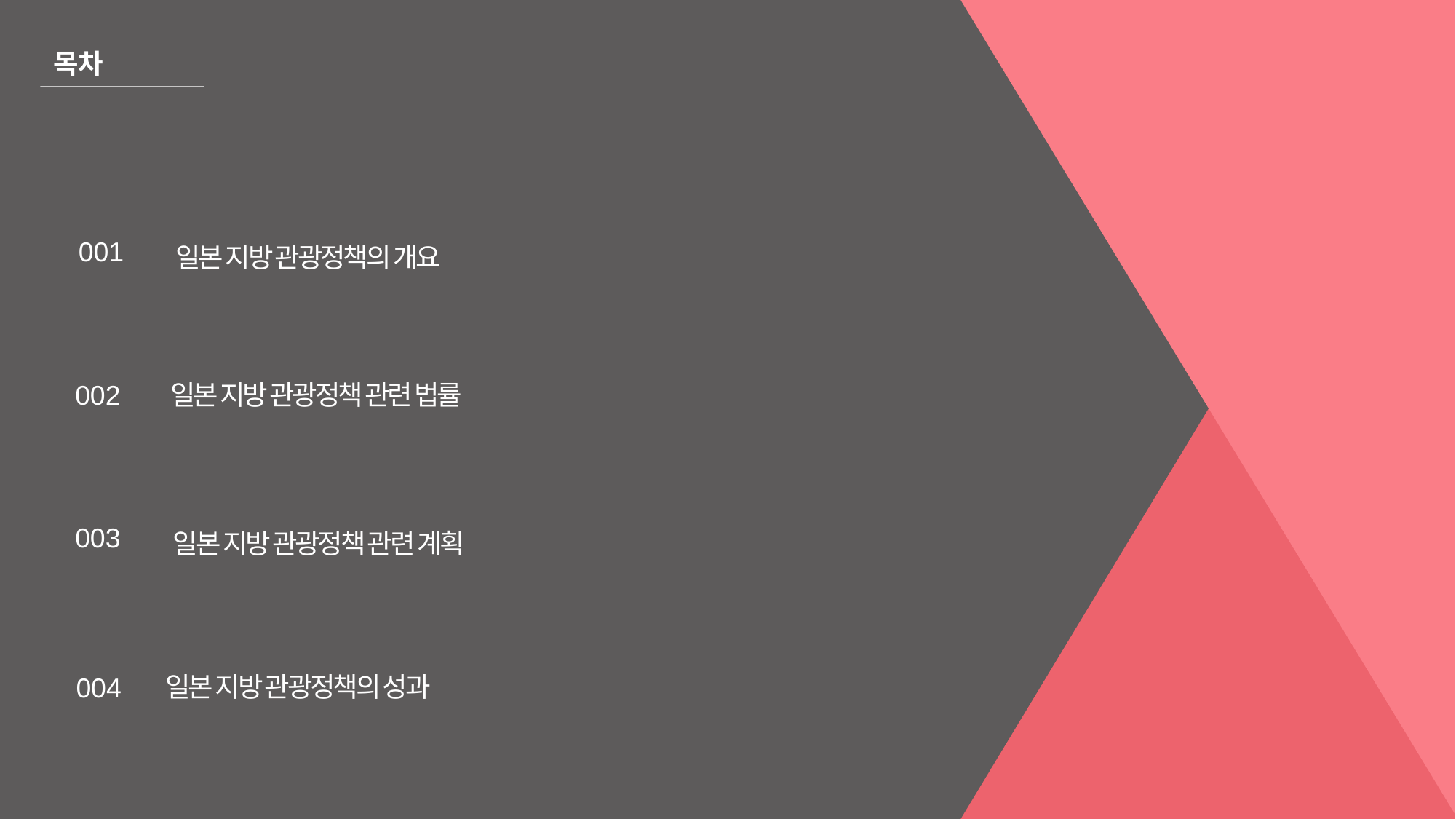

목차
001
일본 지방 관광정책의 개요
002
일본 지방 관광정책 관련 법률
003
일본 지방 관광정책 관련 계획
일본 지방 관광정책의 성과
004